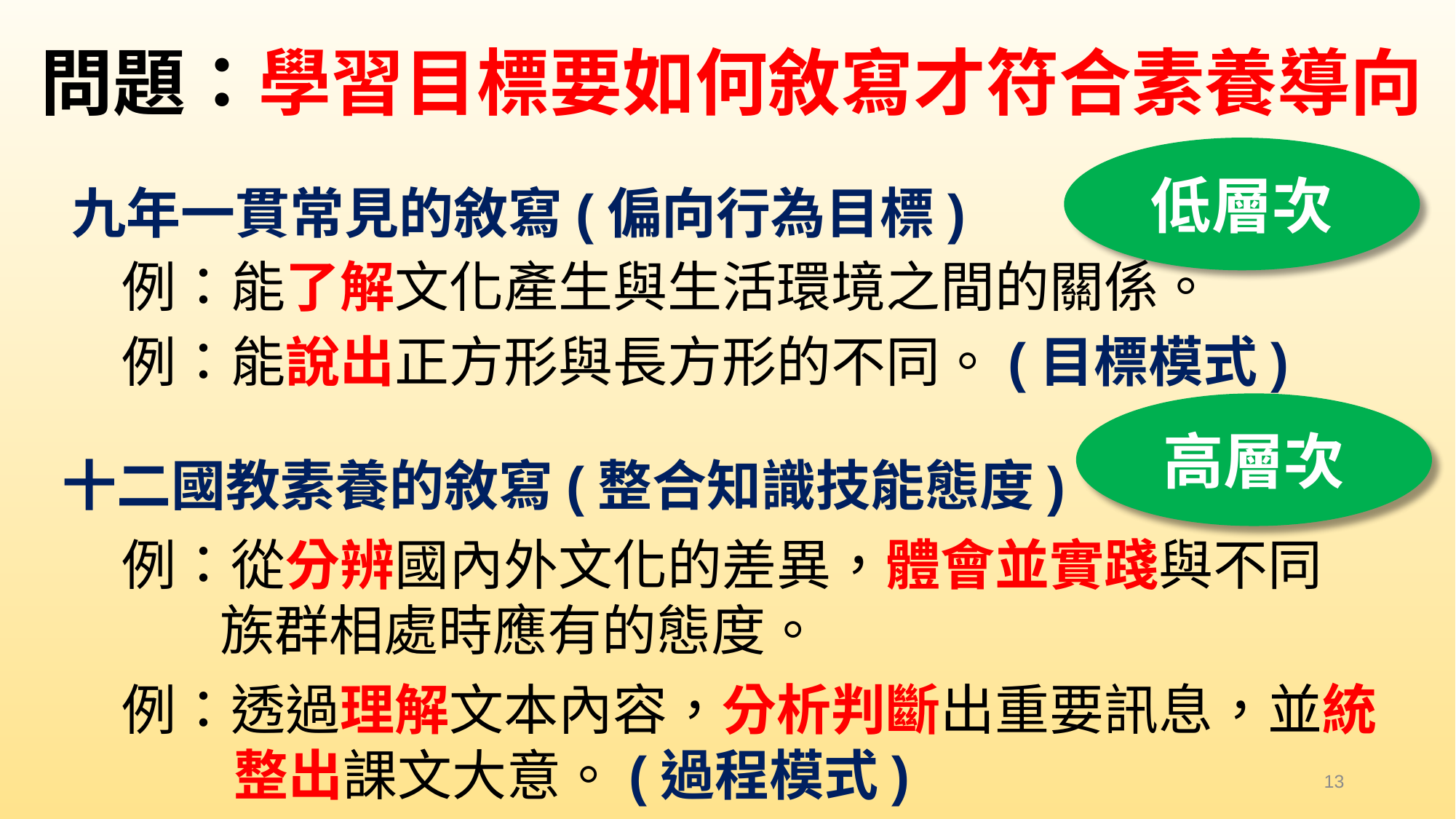

# 問題：學習目標要如何敘寫才符合素養導向
低層次
九年一貫常見的敘寫(偏向行為目標)
例：能了解文化產生與生活環境之間的關係。
例：能說出正方形與長方形的不同。(目標模式)
高層次
十二國教素養的敘寫(整合知識技能態度)
例：從分辨國內外文化的差異，體會並實踐與不同
       族群相處時應有的態度。
例：透過理解文本內容，分析判斷出重要訊息，並統
        整出課文大意。(過程模式)
13